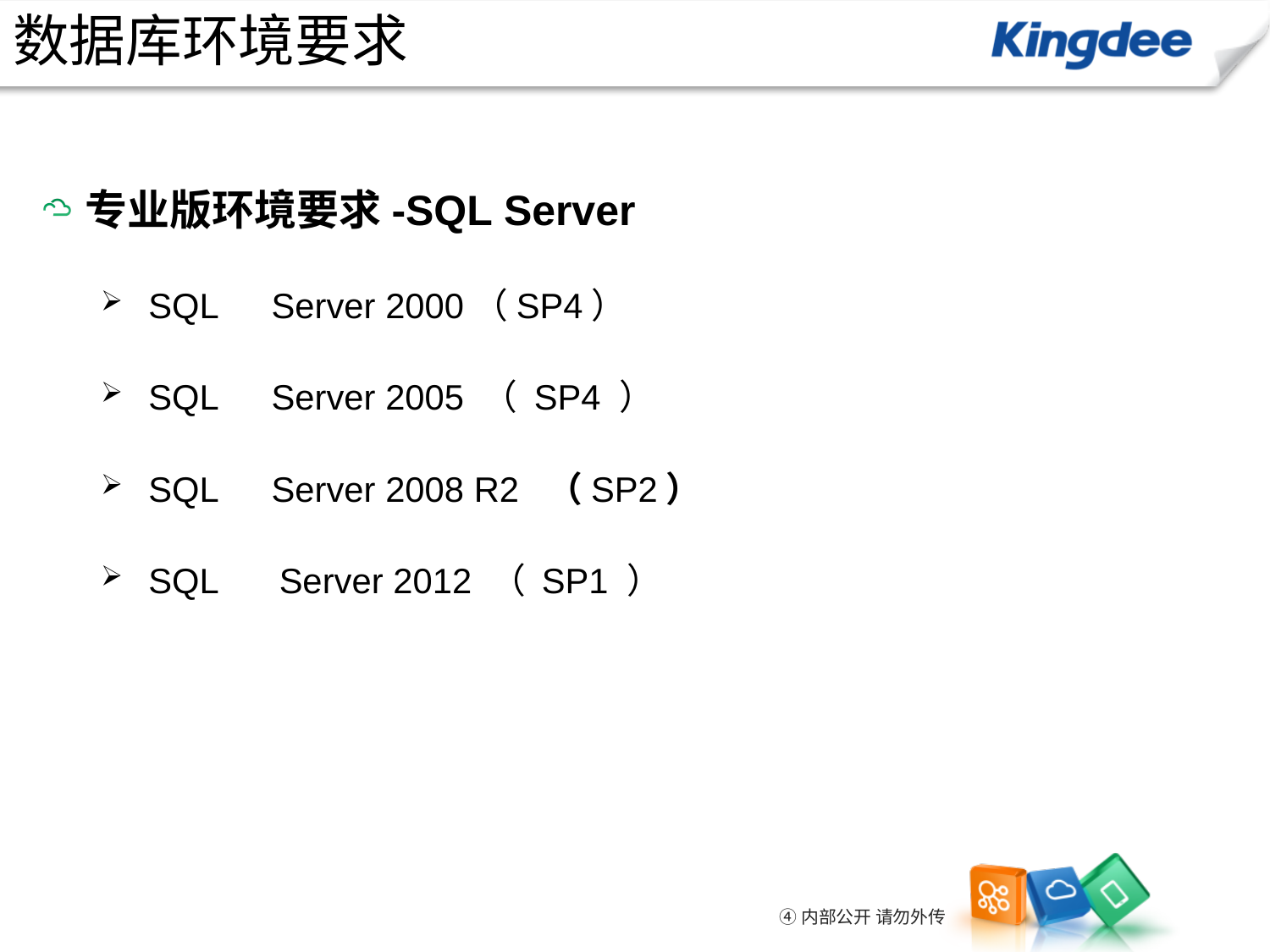

数据库环境要求
专业版环境要求-SQL Server
SQL　Server 2000（SP4）
SQL　Server 2005 （ SP4 ）
SQL　Server 2008 R2  （SP2）
SQL　 Server 2012 （ SP1 ）